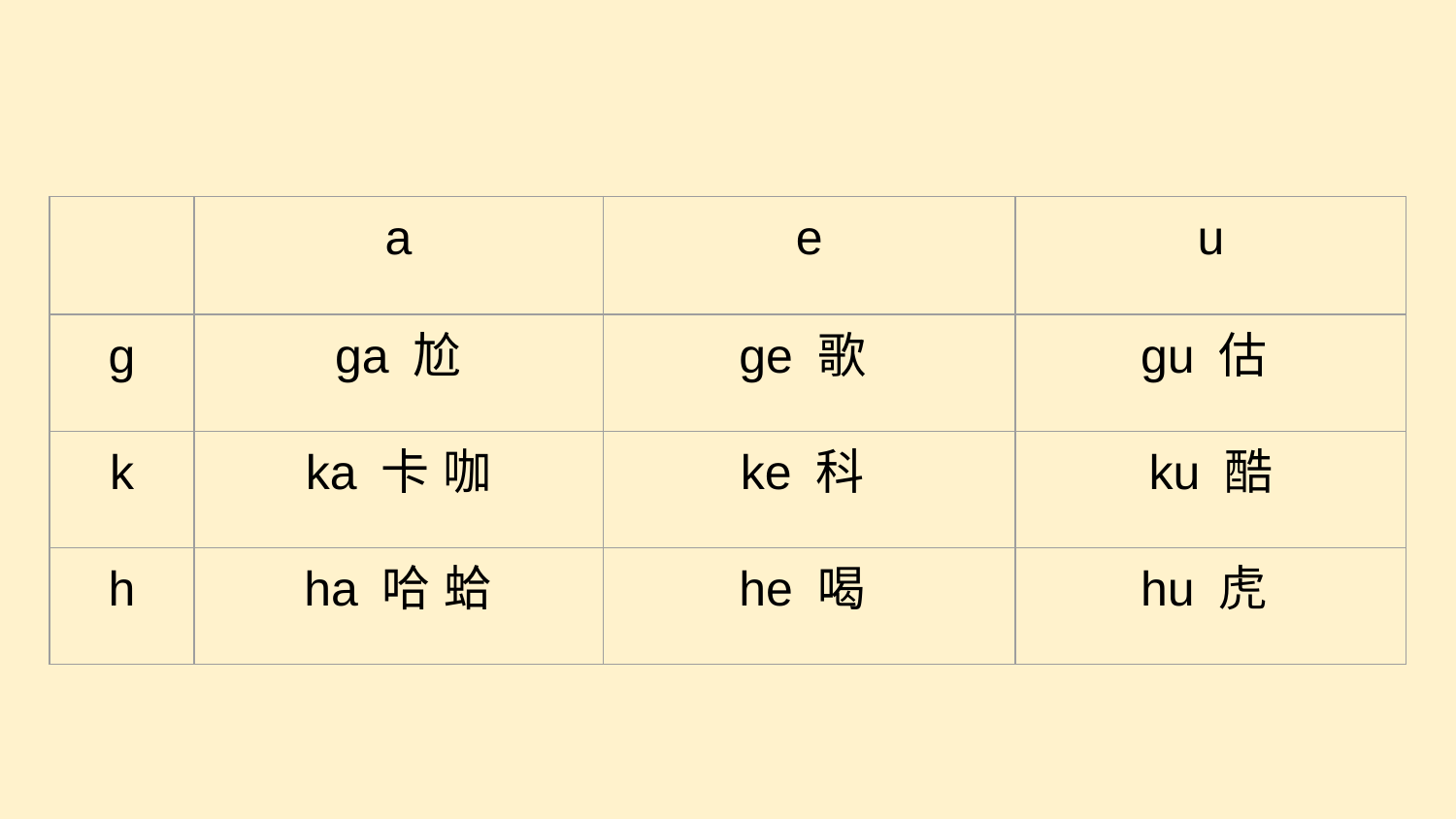

|  | a | e | u |
| --- | --- | --- | --- |
| g | ga 尬 | ge 歌 | gu 估 |
| k | ka 卡 咖 | ke 科 | ku 酷 |
| h | ha 哈 蛤 | he 喝 | hu 虎 |